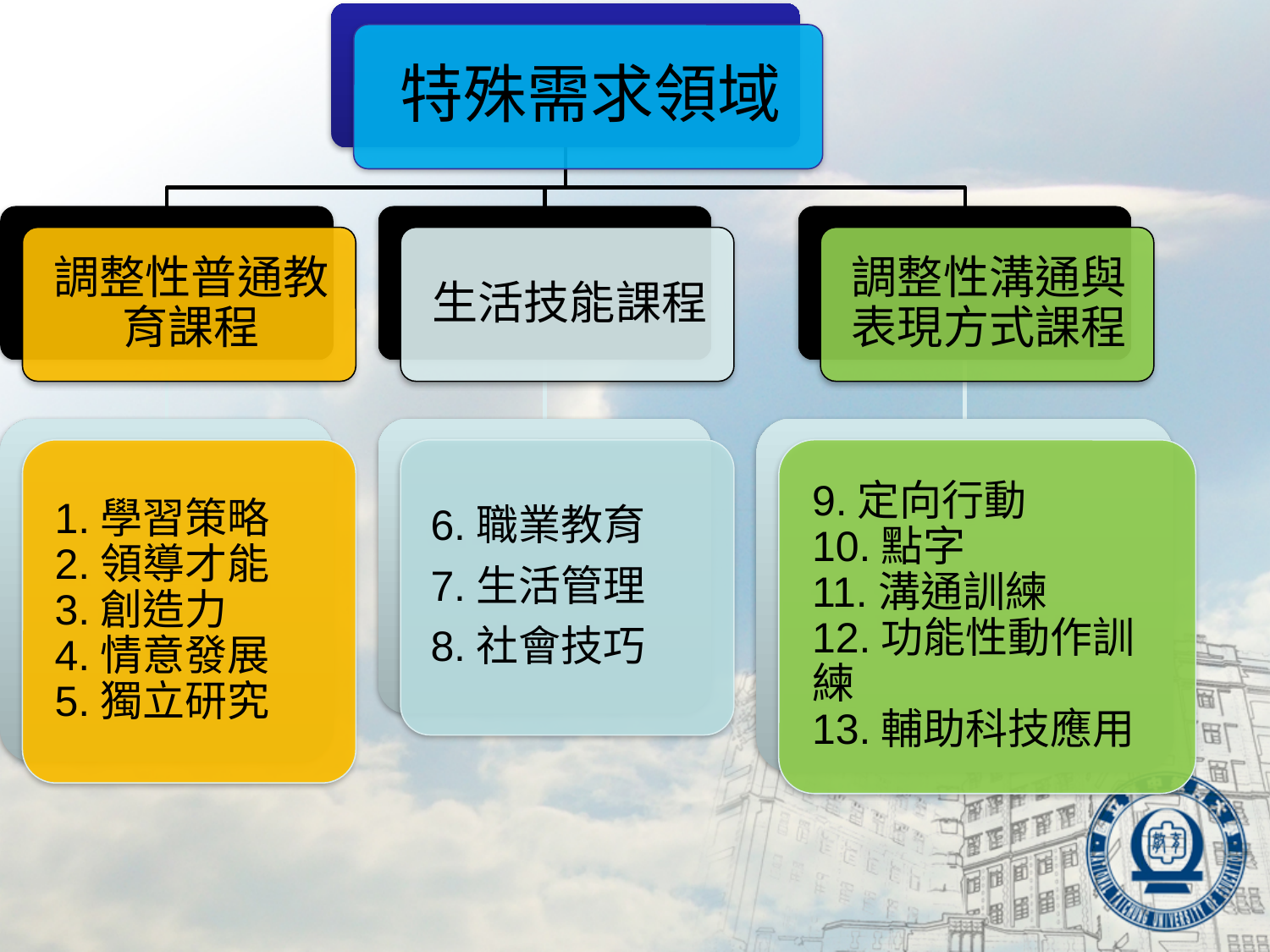

特殊需求領域
調整性普通教育課程
1.學習策略
2.領導才能
3.創造力
4.情意發展
5.獨立研究
生活技能課程
6.職業教育
7.生活管理
8.社會技巧
調整性溝通與表現方式課程
9.定向行動
10.點字
11.溝通訓練
12.功能性動作訓練
13.輔助科技應用